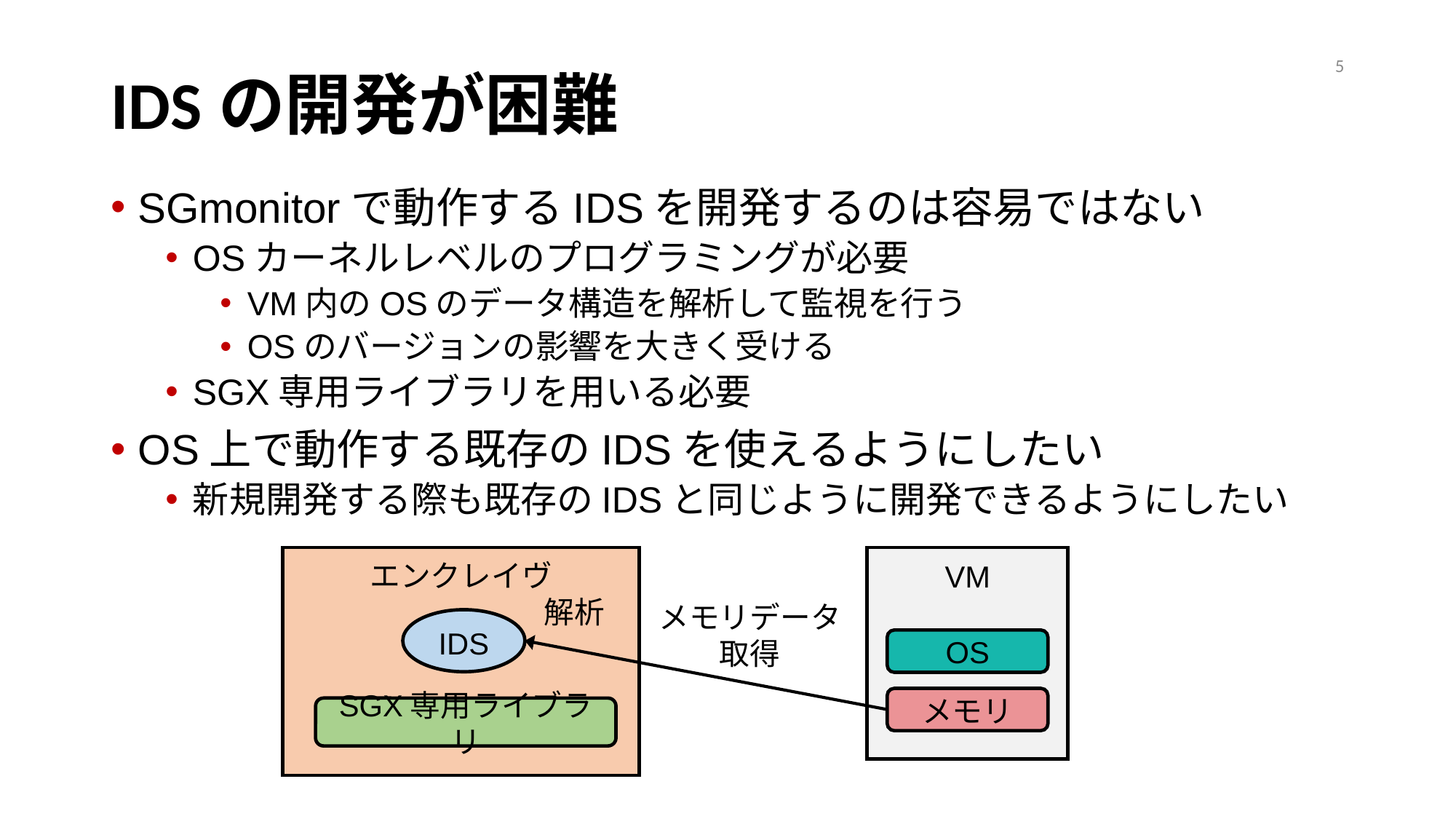

5
# IDSの開発が困難
SGmonitorで動作するIDSを開発するのは容易ではない
OSカーネルレベルのプログラミングが必要
VM内のOSのデータ構造を解析して監視を行う
OSのバージョンの影響を大きく受ける
SGX専用ライブラリを用いる必要
OS上で動作する既存のIDSを使えるようにしたい
新規開発する際も既存のIDSと同じように開発できるようにしたい
エンクレイヴ
VM
解析
メモリデータ
取得
IDS
OS
メモリ
SGX専用ライブラリ